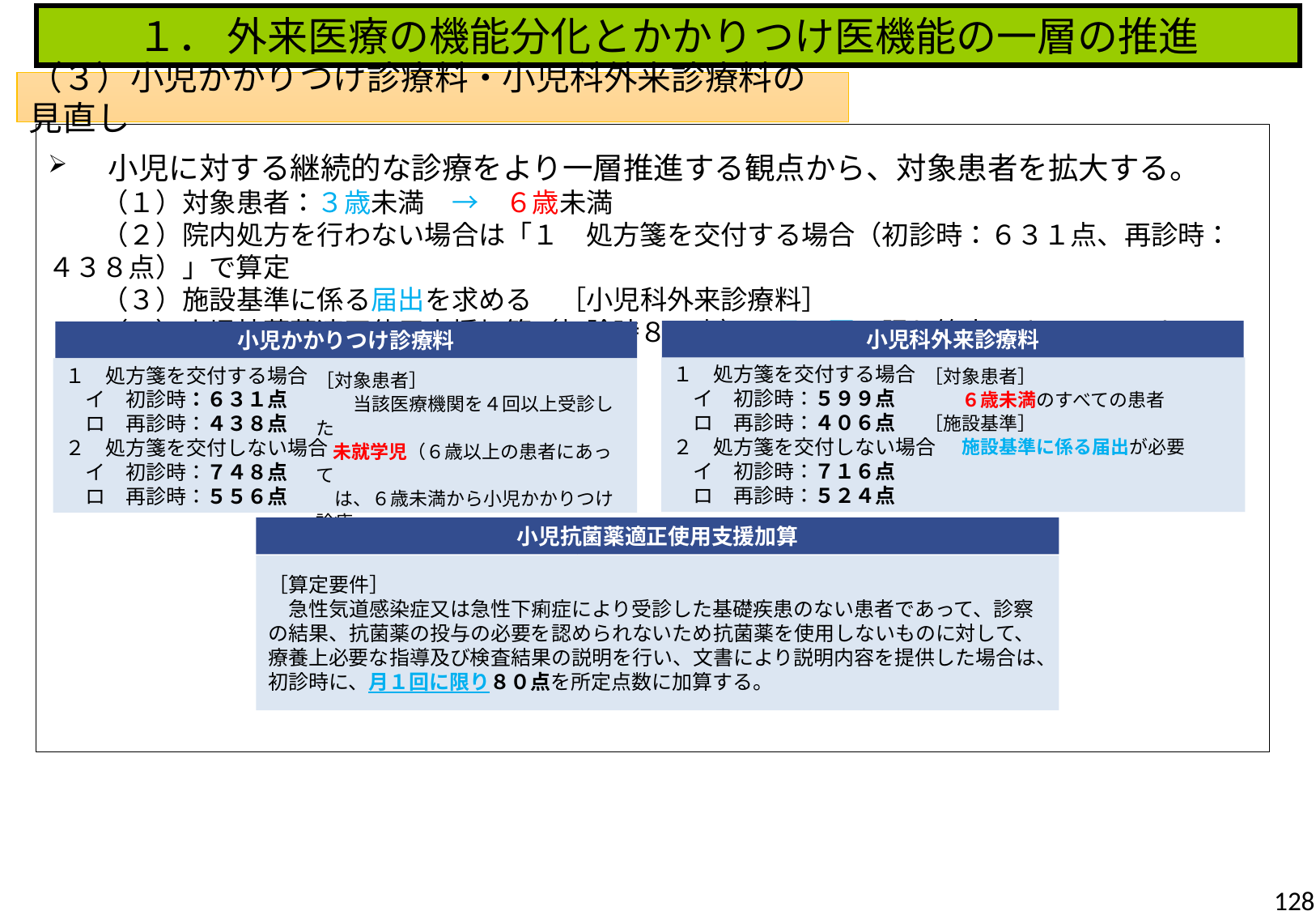

１． 外来医療の機能分化とかかりつけ医機能の一層の推進
（３）小児かかりつけ診療料・小児科外来診療料の見直し

　小児に対する継続的な診療をより一層推進する観点から、対象患者を拡大する。
　　（１）対象患者：３歳未満　→　６歳未満
　　（２）院内処方を行わない場合は「１　処方箋を交付する場合（初診時：６３１点、再診時：４３８点）」で算定
　　（３）施設基準に係る届出を求める　［小児科外来診療料］
　　（４）小児抗菌薬適正使用支援加算（初診時８０点）は月１回に限り算定できることとする

小児科外来診療料
小児かかりつけ診療料
１　処方箋を交付する場合
　イ　初診時：５９９点
　ロ　再診時：４０６点
２　処方箋を交付しない場合
　イ　初診時：７１６点
　ロ　再診時：５２４点
［対象患者］
　　６歳未満のすべての患者
［施設基準］
　　施設基準に係る届出が必要
１　処方箋を交付する場合
　イ　初診時：６３１点
　ロ　再診時：４３８点
２　処方箋を交付しない場合
　イ　初診時：７４８点
　ロ　再診時：５５６点
［対象患者］
　　当該医療機関を４回以上受診した
   未就学児（６歳以上の患者にあって
　は、６歳未満から小児かかりつけ診療
　料を算定しているものに限る）
小児抗菌薬適正使用支援加算
［算定要件］
　急性気道感染症又は急性下痢症により受診した基礎疾患のない患者であって、診察の結果、抗菌薬の投与の必要を認められないため抗菌薬を使用しないものに対して、療養上必要な指導及び検査結果の説明を行い、文書により説明内容を提供した場合は、初診時に、月１回に限り８０点を所定点数に加算する。
128